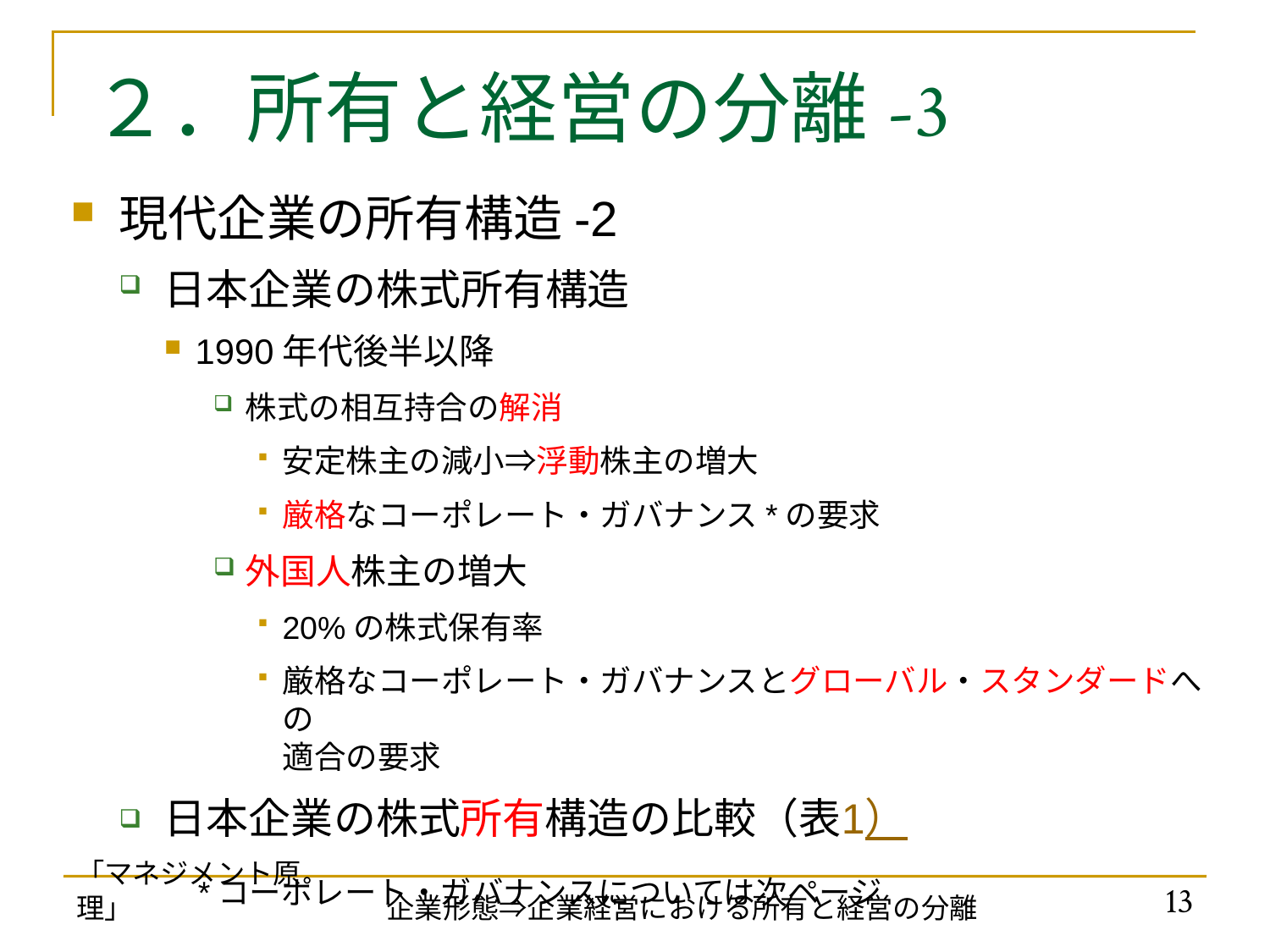

# ２．所有と経営の分離-3
現代企業の所有構造-2
日本企業の株式所有構造
1990年代後半以降
株式の相互持合の解消
安定株主の減小⇒浮動株主の増大
厳格なコーポレート・ガバナンス*の要求
外国人株主の増大
20%の株式保有率
厳格なコーポレート・ガバナンスとグローバル・スタンダードへの
適合の要求
日本企業の株式所有構造の比較（表1）
　　*コーポレート・ガバナンスについては次ページ

「マネジメント原理」
13
企業形態⇒企業経営における所有と経営の分離